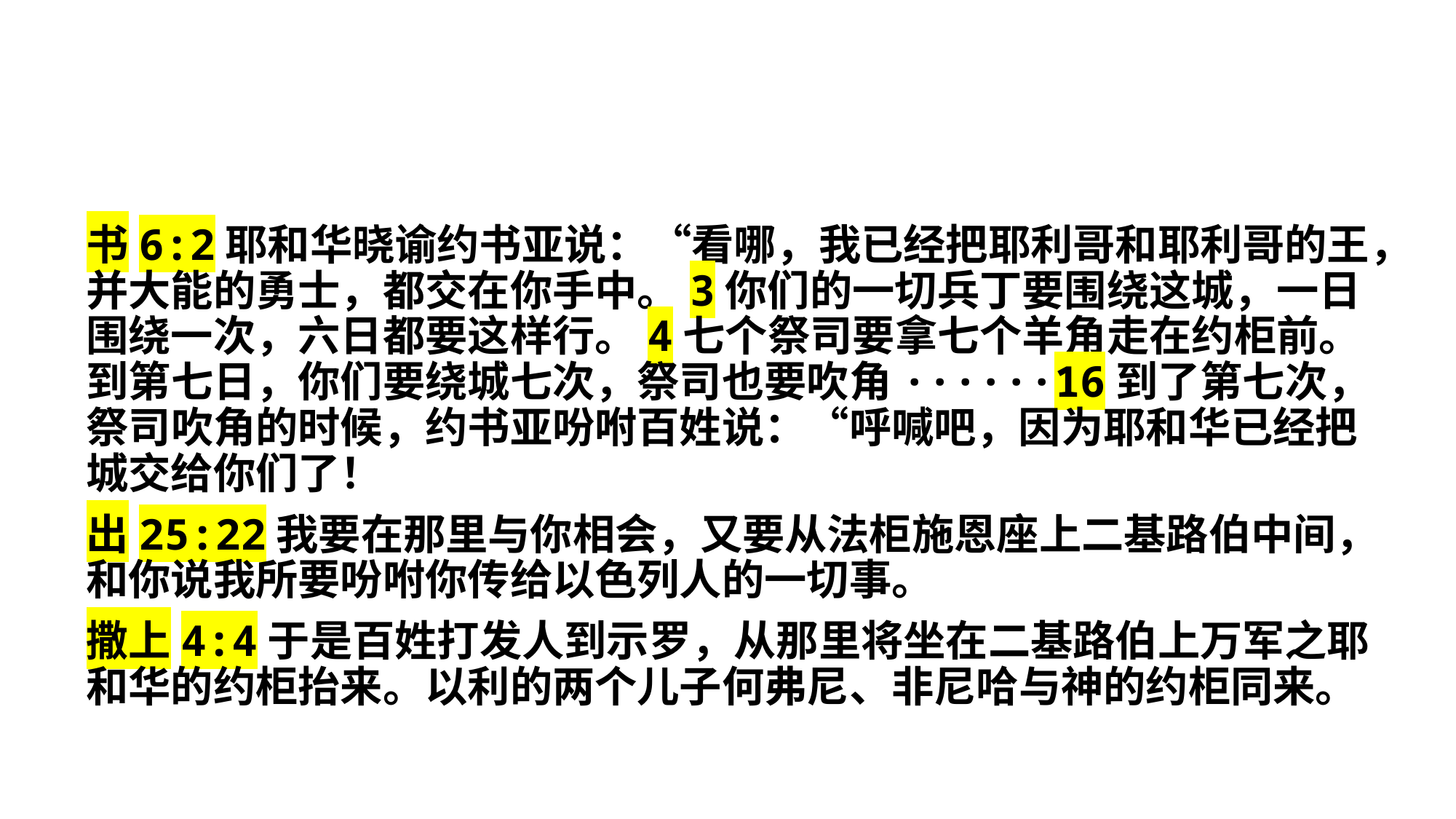

书6:2耶和华晓谕约书亚说：“看哪，我已经把耶利哥和耶利哥的王，并大能的勇士，都交在你手中。3你们的一切兵丁要围绕这城，一日围绕一次，六日都要这样行。4七个祭司要拿七个羊角走在约柜前。到第七日，你们要绕城七次，祭司也要吹角······16到了第七次，祭司吹角的时候，约书亚吩咐百姓说：“呼喊吧，因为耶和华已经把城交给你们了！
出25:22我要在那里与你相会，又要从法柜施恩座上二基路伯中间，和你说我所要吩咐你传给以色列人的一切事。
撒上4:4于是百姓打发人到示罗，从那里将坐在二基路伯上万军之耶和华的约柜抬来。以利的两个儿子何弗尼、非尼哈与神的约柜同来。